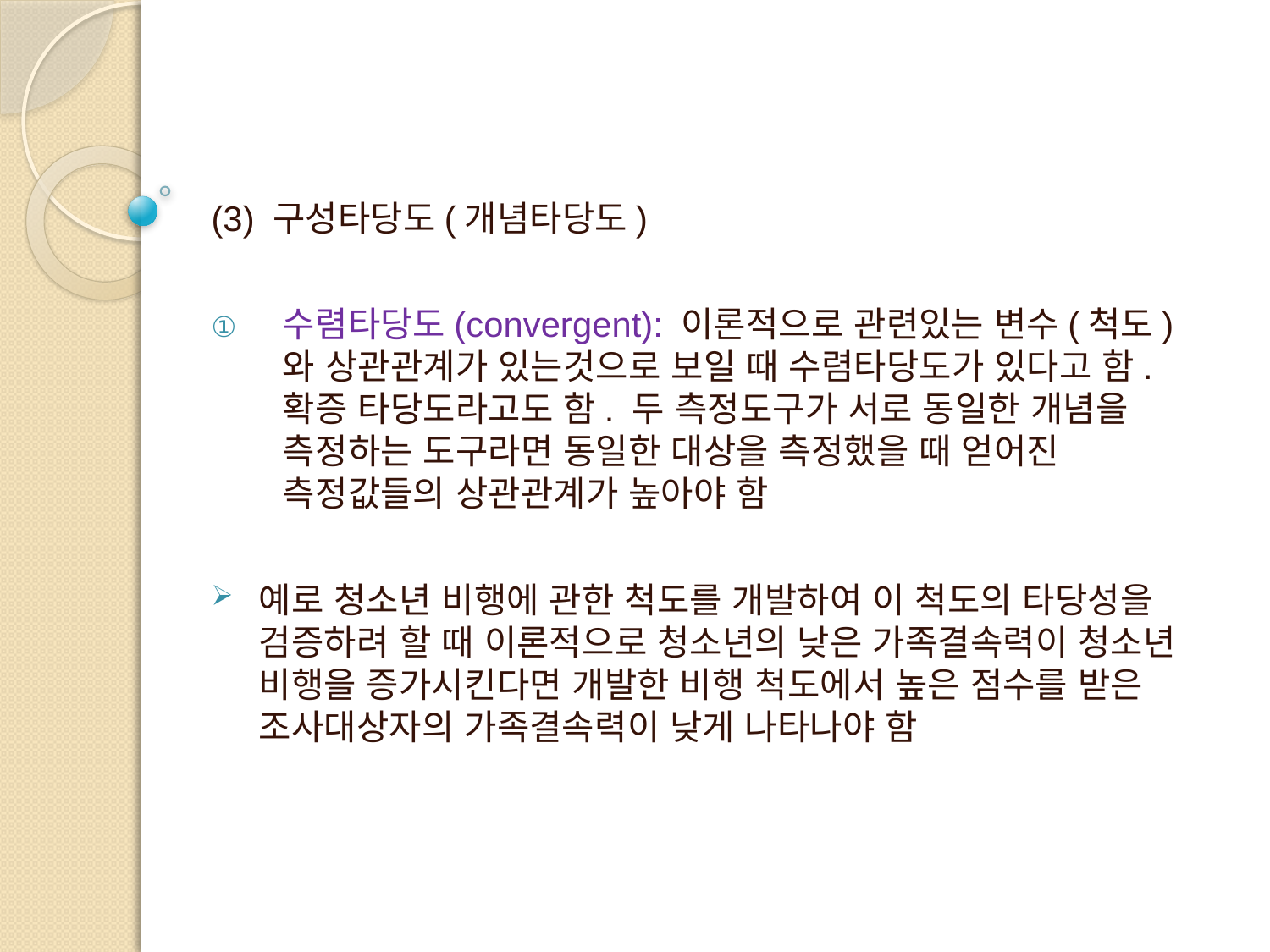

(3) 구성타당도(개념타당도)

수렴타당도(convergent): 이론적으로 관련있는 변수(척도)와 상관관계가 있는것으로 보일 때 수렴타당도가 있다고 함. 확증 타당도라고도 함. 두 측정도구가 서로 동일한 개념을 측정하는 도구라면 동일한 대상을 측정했을 때 얻어진 측정값들의 상관관계가 높아야 함

예로 청소년 비행에 관한 척도를 개발하여 이 척도의 타당성을 검증하려 할 때 이론적으로 청소년의 낮은 가족결속력이 청소년 비행을 증가시킨다면 개발한 비행 척도에서 높은 점수를 받은 조사대상자의 가족결속력이 낮게 나타나야 함